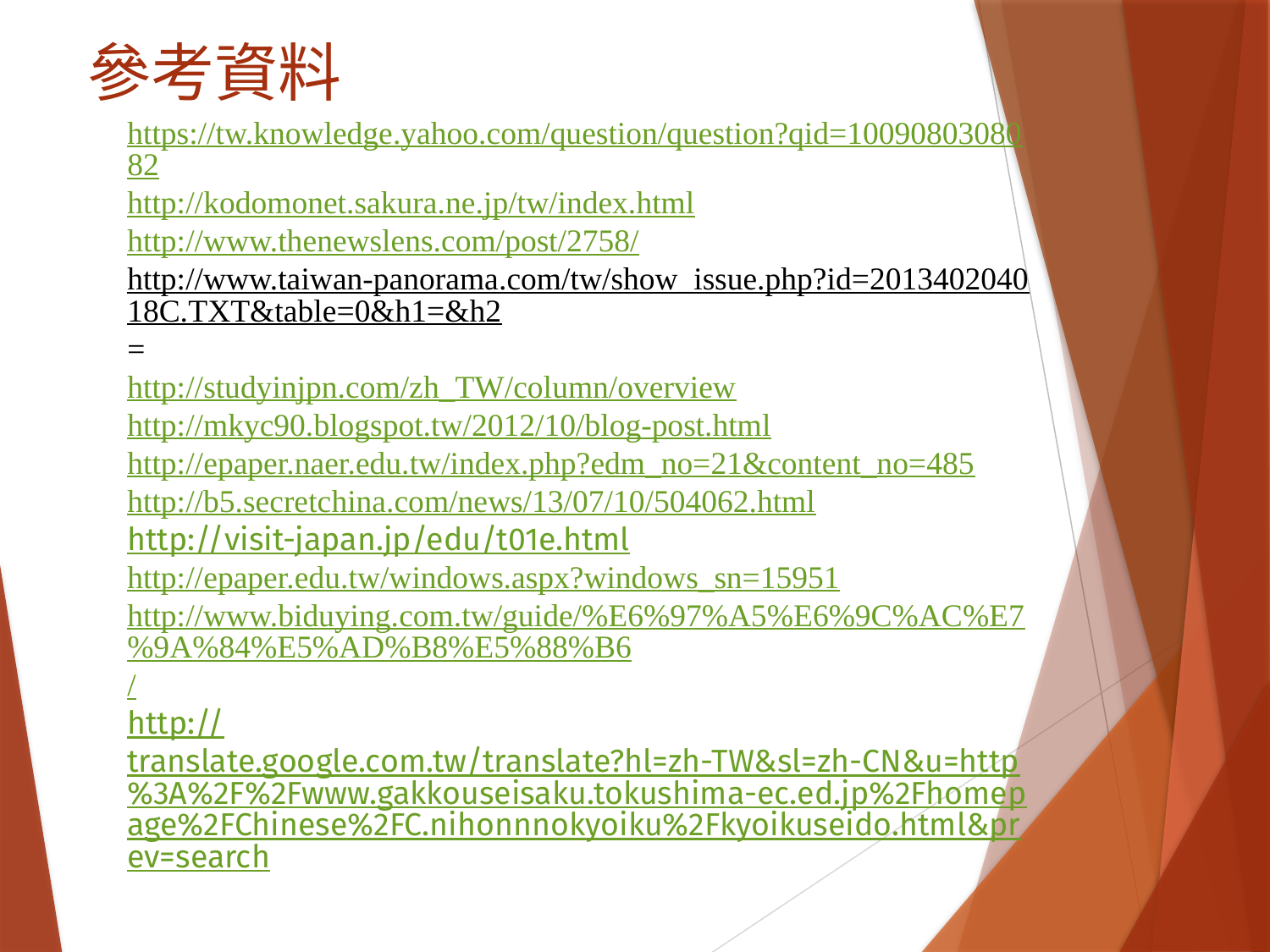

# 參考資料
https://tw.knowledge.yahoo.com/question/question?qid=1009080308082
http://kodomonet.sakura.ne.jp/tw/index.html
http://www.thenewslens.com/post/2758/
http://www.taiwan-panorama.com/tw/show_issue.php?id=201340204018C.TXT&table=0&h1=&h2=
http://studyinjpn.com/zh_TW/column/overview
http://mkyc90.blogspot.tw/2012/10/blog-post.html
http://epaper.naer.edu.tw/index.php?edm_no=21&content_no=485
http://b5.secretchina.com/news/13/07/10/504062.html
http://visit-japan.jp/edu/t01e.html
http://epaper.edu.tw/windows.aspx?windows_sn=15951
http://www.biduying.com.tw/guide/%E6%97%A5%E6%9C%AC%E7%9A%84%E5%AD%B8%E5%88%B6/
http://translate.google.com.tw/translate?hl=zh-TW&sl=zh-CN&u=http%3A%2F%2Fwww.gakkouseisaku.tokushima-ec.ed.jp%2Fhomepage%2FChinese%2FC.nihonnnokyoiku%2Fkyoikuseido.html&prev=search